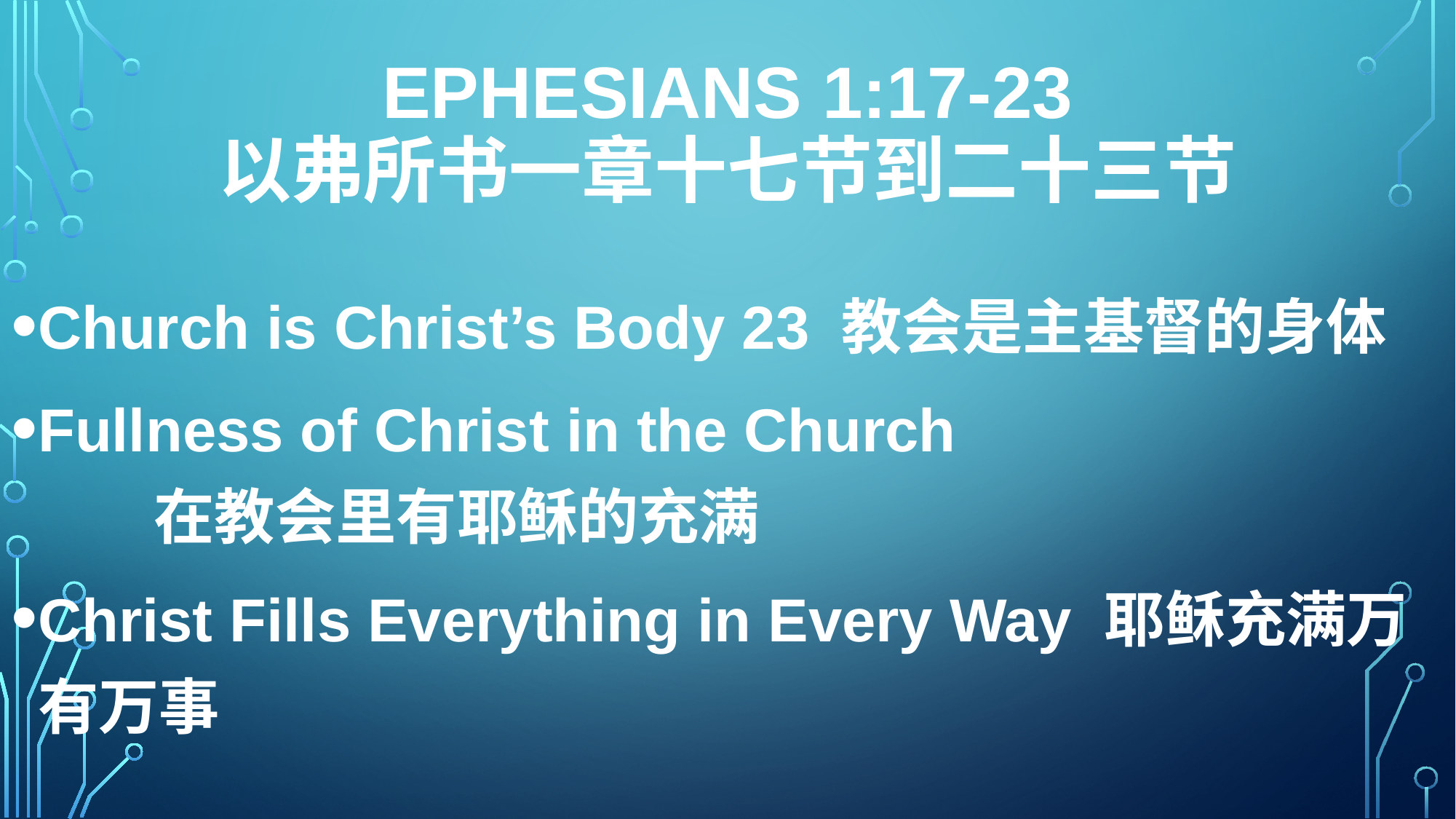

# EPHESIANS 1:17-23 以弗所书一章十七节到二十三节
Church is Christ’s Body 23 教会是主基督的身体
Fullness of Christ in the Church                                   在教会里有耶稣的充满
Christ Fills Everything in Every Way 耶稣充满万有万事